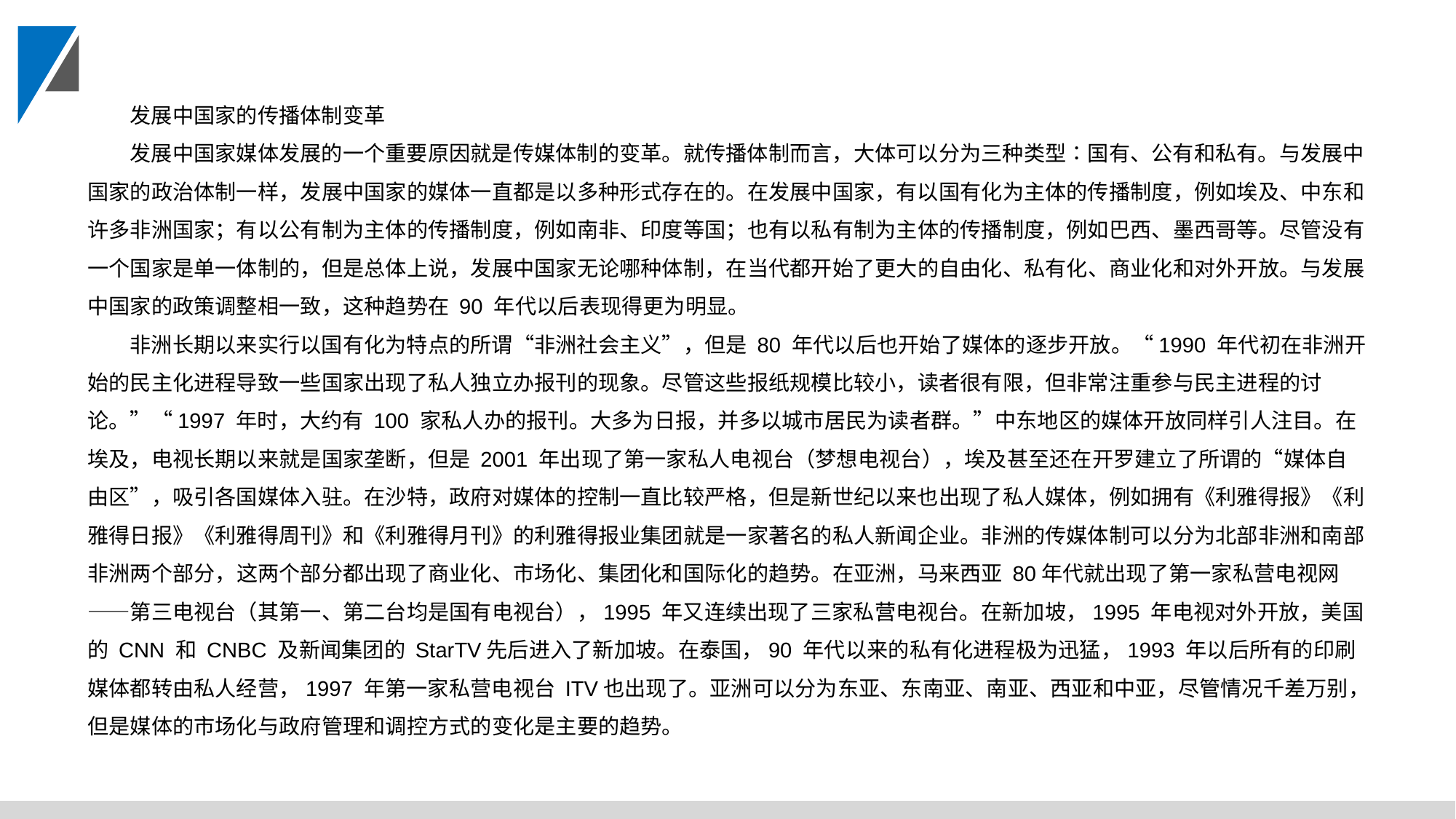

发展中国家的传播体制变革
发展中国家媒体发展的一个重要原因就是传媒体制的变革。就传播体制而言，大体可以分为三种类型∶国有、公有和私有。与发展中国家的政治体制一样，发展中国家的媒体一直都是以多种形式存在的。在发展中国家，有以国有化为主体的传播制度，例如埃及、中东和许多非洲国家；有以公有制为主体的传播制度，例如南非、印度等国；也有以私有制为主体的传播制度，例如巴西、墨西哥等。尽管没有一个国家是单一体制的，但是总体上说，发展中国家无论哪种体制，在当代都开始了更大的自由化、私有化、商业化和对外开放。与发展中国家的政策调整相一致，这种趋势在 90 年代以后表现得更为明显。
非洲长期以来实行以国有化为特点的所谓“非洲社会主义”，但是 80 年代以后也开始了媒体的逐步开放。“1990 年代初在非洲开始的民主化进程导致一些国家出现了私人独立办报刊的现象。尽管这些报纸规模比较小，读者很有限，但非常注重参与民主进程的讨论。”“1997 年时，大约有 100 家私人办的报刊。大多为日报，并多以城市居民为读者群。”中东地区的媒体开放同样引人注目。在埃及，电视长期以来就是国家垄断，但是 2001 年出现了第一家私人电视台（梦想电视台），埃及甚至还在开罗建立了所谓的“媒体自由区”，吸引各国媒体入驻。在沙特，政府对媒体的控制一直比较严格，但是新世纪以来也出现了私人媒体，例如拥有《利雅得报》《利雅得日报》《利雅得周刊》和《利雅得月刊》的利雅得报业集团就是一家著名的私人新闻企业。非洲的传媒体制可以分为北部非洲和南部非洲两个部分，这两个部分都出现了商业化、市场化、集团化和国际化的趋势。在亚洲，马来西亚 80年代就出现了第一家私营电视网——第三电视台（其第一、第二台均是国有电视台），1995 年又连续出现了三家私营电视台。在新加坡，1995 年电视对外开放，美国的 CNN 和 CNBC 及新闻集团的 StarTV先后进入了新加坡。在泰国，90 年代以来的私有化进程极为迅猛，1993 年以后所有的印刷媒体都转由私人经营，1997 年第一家私营电视台 ITV也出现了。亚洲可以分为东亚、东南亚、南亚、西亚和中亚，尽管情况千差万别，但是媒体的市场化与政府管理和调控方式的变化是主要的趋势。